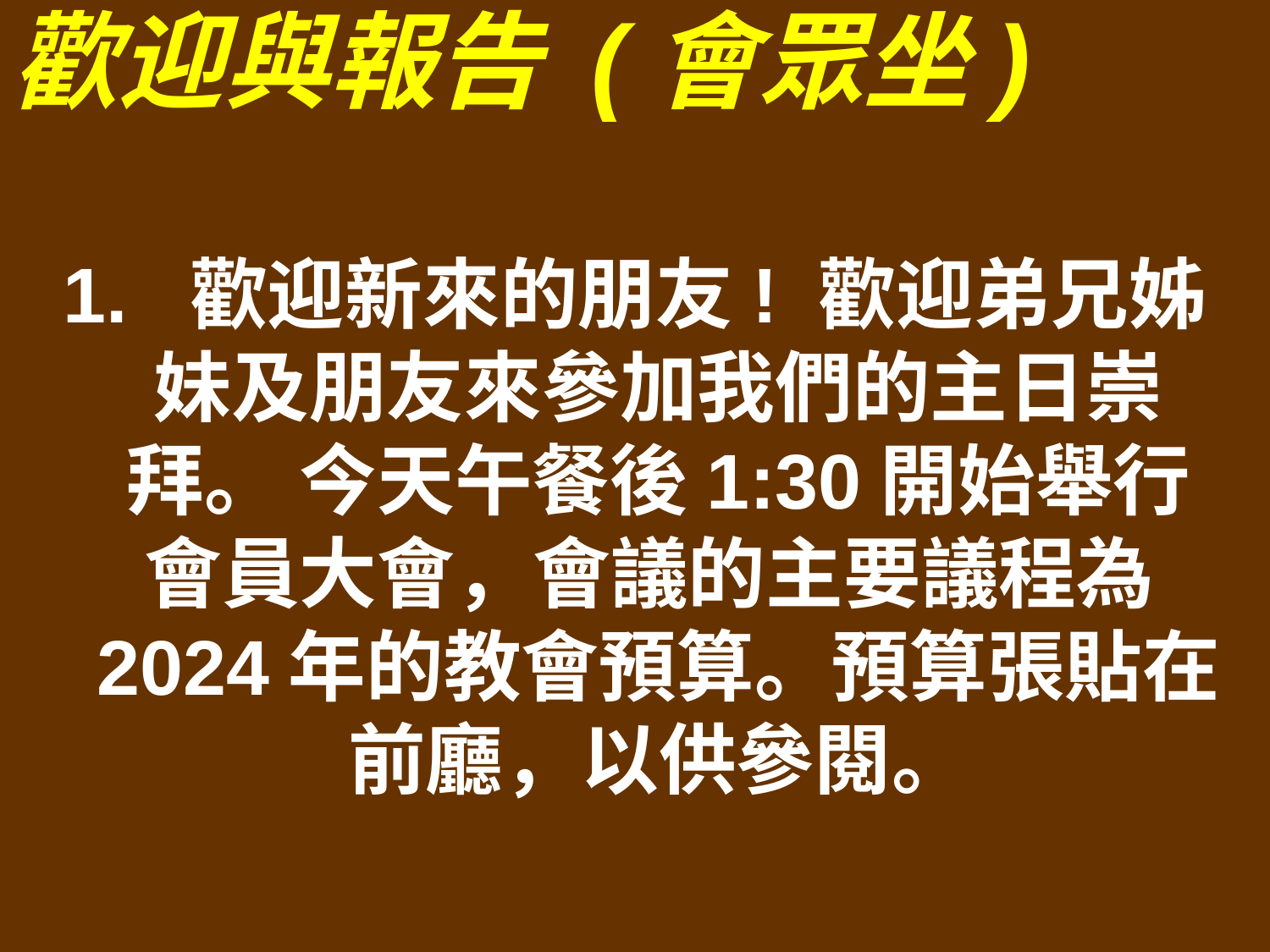

歡迎與報告 (會眾坐)

1.  歡迎新來的朋友! 歡迎弟兄姊妹及朋友來參加我們的主日崇拜。 今天午餐後1:30開始舉行會員大會，會議的主要議程為2024年的教會預算。預算張貼在前廳，以供參閱。